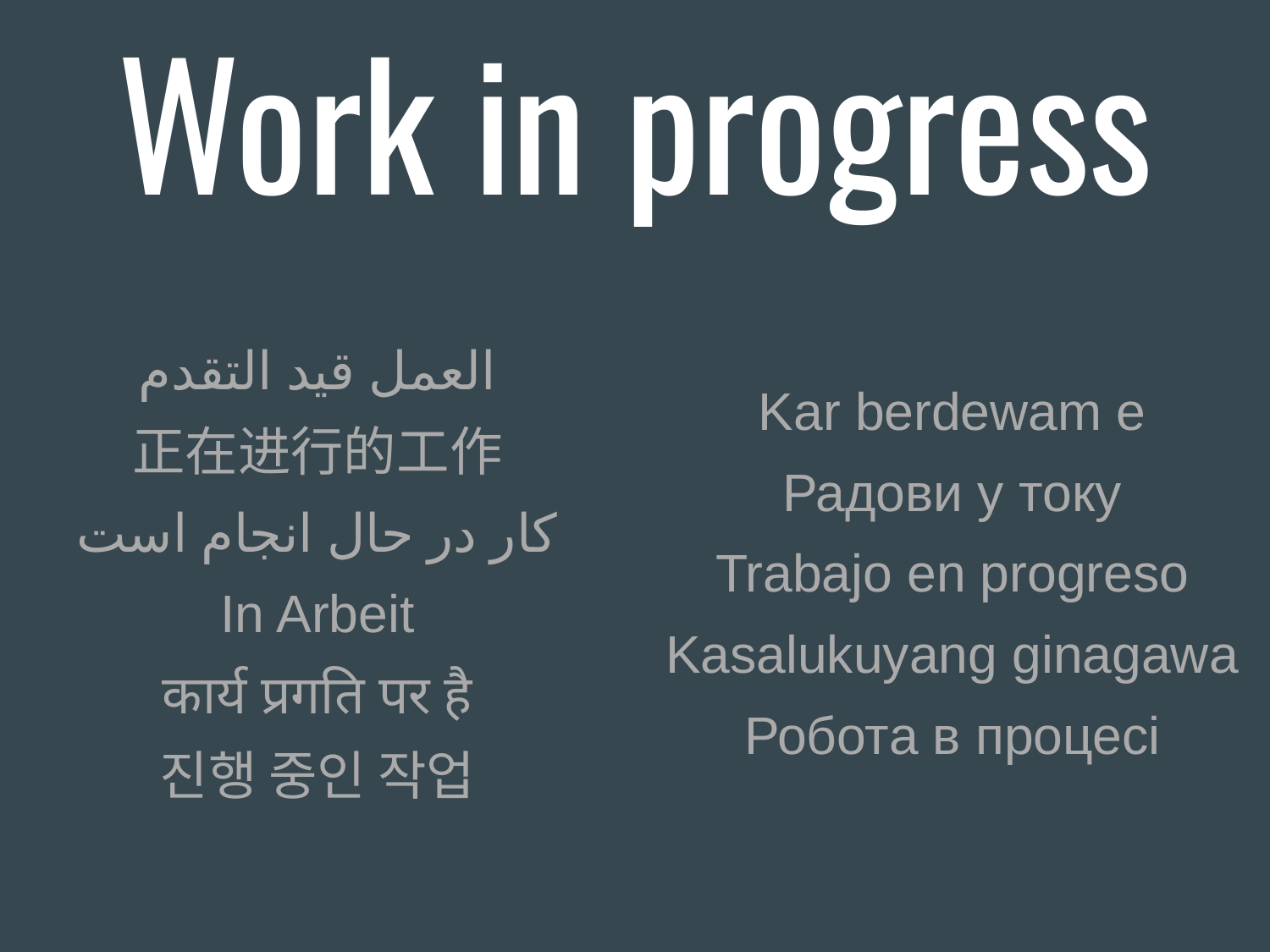

Work in progress
العمل قيد التقدم
正在进行的工作
کار در حال انجام است
In Arbeit
कार्य प्रगति पर है
진행 중인 작업
Kar berdewam e
Радови у току
Trabajo en progreso
Kasalukuyang ginagawa
Робота в процесі